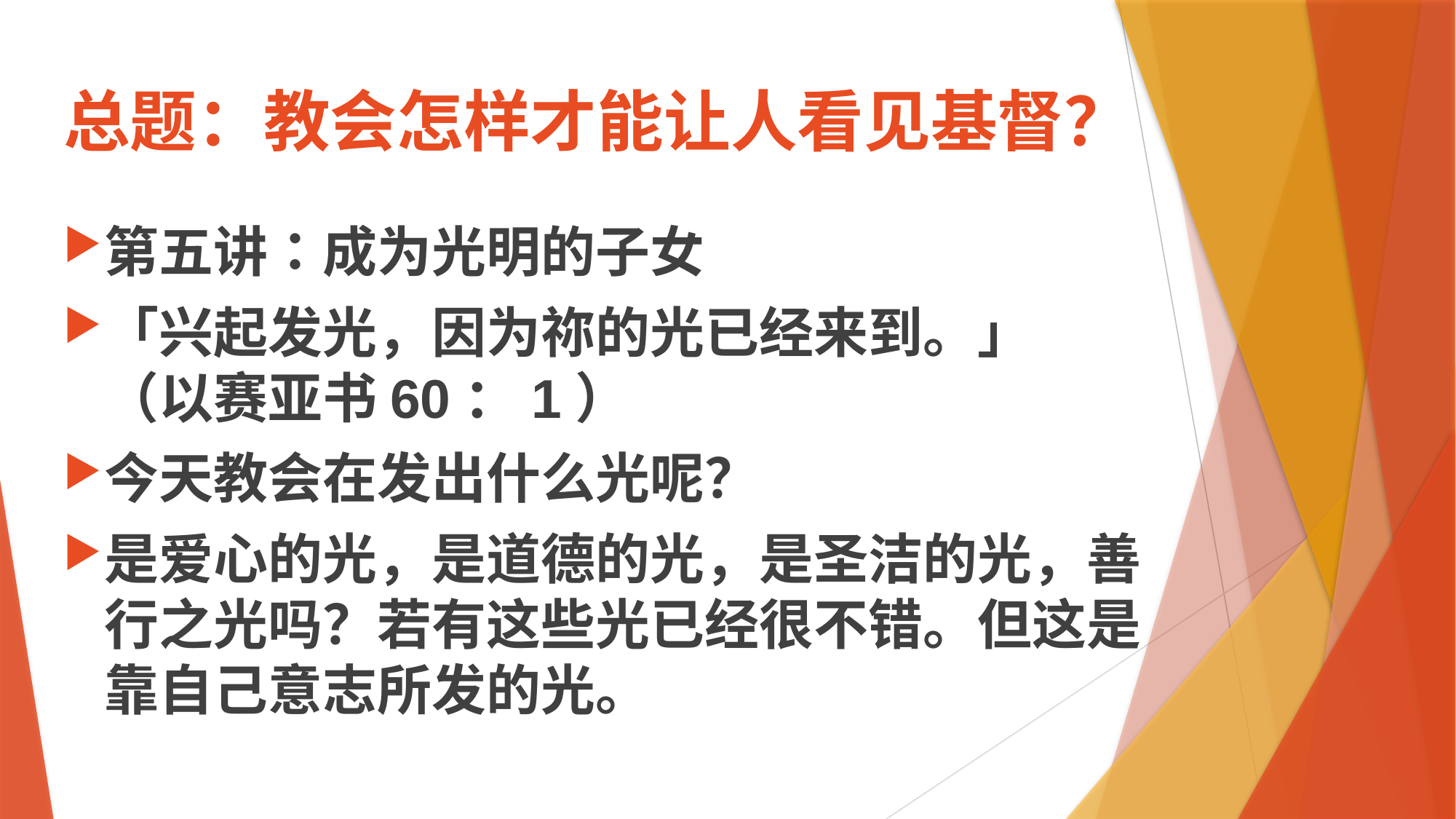

# 总题：教会怎样才能让人看见基督？
第五讲：成为光明的子女
「兴起发光，因为祢的光已经来到。」 （以赛亚书60：1）
今天教会在发出什么光呢？
是爱心的光，是道德的光，是圣洁的光，善行之光吗？若有这些光已经很不错。但这是靠自己意志所发的光。